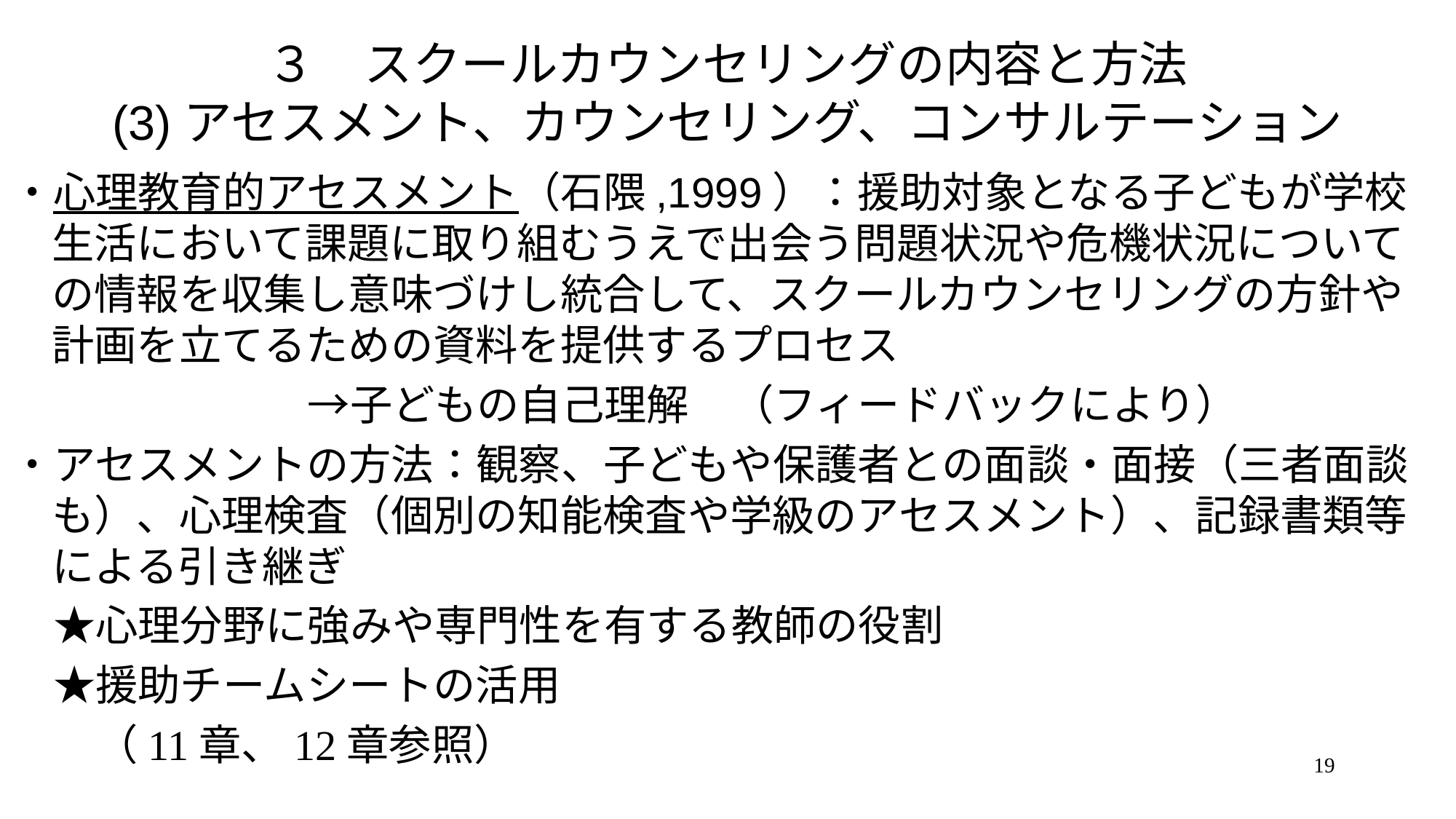

# ３　スクールカウンセリングの内容と方法 (3)アセスメント、カウンセリング、コンサルテーション

・心理教育的アセスメント（石隈,1999）：援助対象となる子どもが学校生活において課題に取り組むうえで出会う問題状況や危機状況についての情報を収集し意味づけし統合して、スクールカウンセリングの方針や計画を立てるための資料を提供するプロセス
　　　　　　　→子どもの自己理解　（フィードバックにより）
・アセスメントの方法：観察、子どもや保護者との面談・面接（三者面談も）、心理検査（個別の知能検査や学級のアセスメント）、記録書類等による引き継ぎ
　★心理分野に強みや専門性を有する教師の役割
　★援助チームシートの活用
　　（11章、12章参照）

19